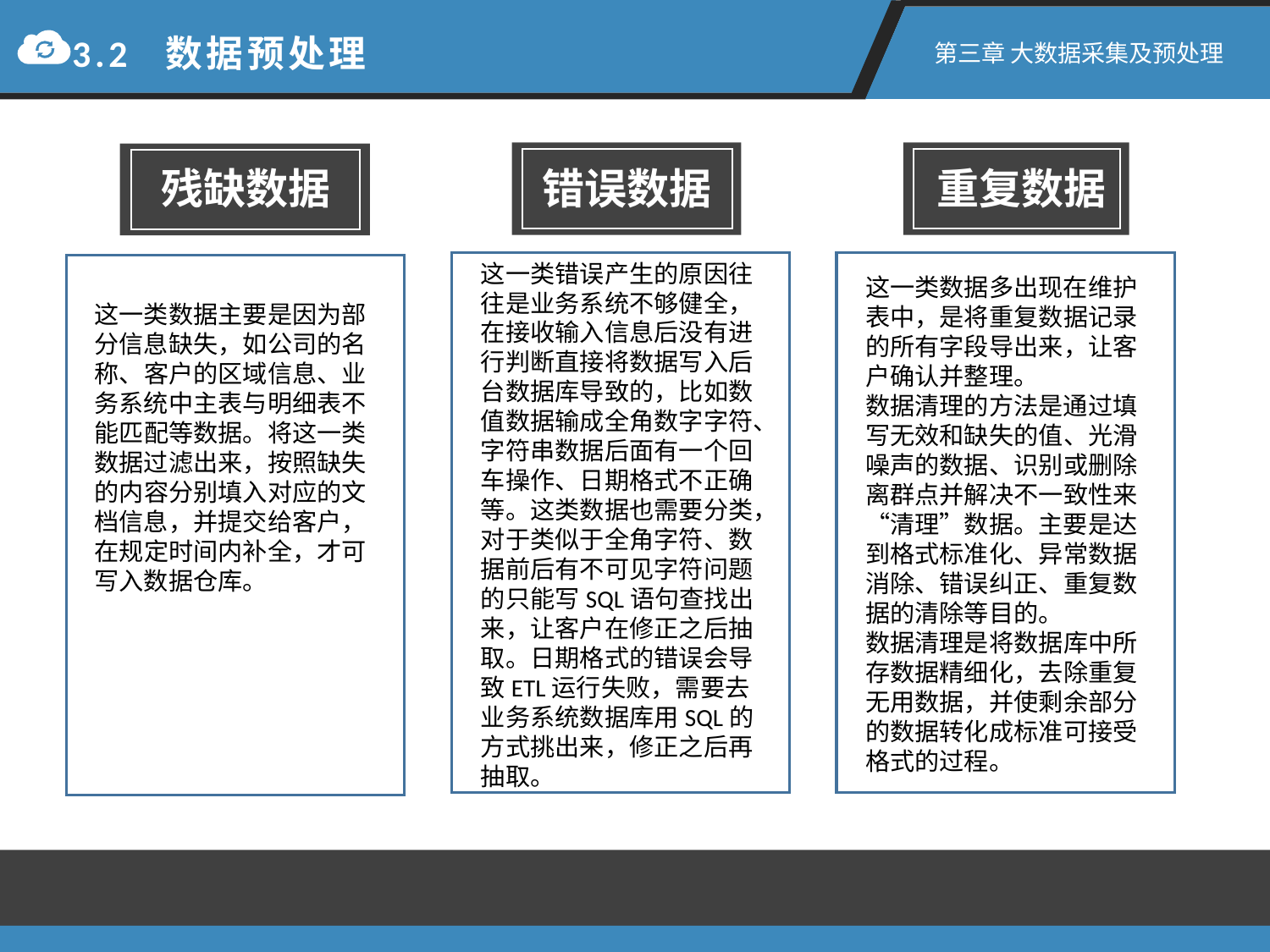

3.2  数据预处理

第三章 大数据采集及预处理

错误数据

重复数据

残缺数据
这一类错误产生的原因往往是业务系统不够健全，在接收输入信息后没有进行判断直接将数据写入后台数据库导致的，比如数值数据输成全角数字字符、字符串数据后面有一个回车操作、日期格式不正确等。这类数据也需要分类，对于类似于全角字符、数据前后有不可见字符问题的只能写SQL语句查找出来，让客户在修正之后抽取。日期格式的错误会导致ETL运行失败，需要去业务系统数据库用SQL的方式挑出来，修正之后再抽取。

这一类数据主要是因为部分信息缺失，如公司的名称、客户的区域信息、业务系统中主表与明细表不能匹配等数据。将这一类数据过滤出来，按照缺失的内容分别填入对应的文档信息，并提交给客户，在规定时间内补全，才可写入数据仓库。

这一类数据多出现在维护表中，是将重复数据记录的所有字段导出来，让客户确认并整理。
数据清理的方法是通过填写无效和缺失的值、光滑噪声的数据、识别或删除离群点并解决不一致性来“清理”数据。主要是达到格式标准化、异常数据消除、错误纠正、重复数据的清除等目的。
数据清理是将数据库中所存数据精细化，去除重复无用数据，并使剩余部分的数据转化成标准可接受格式的过程。